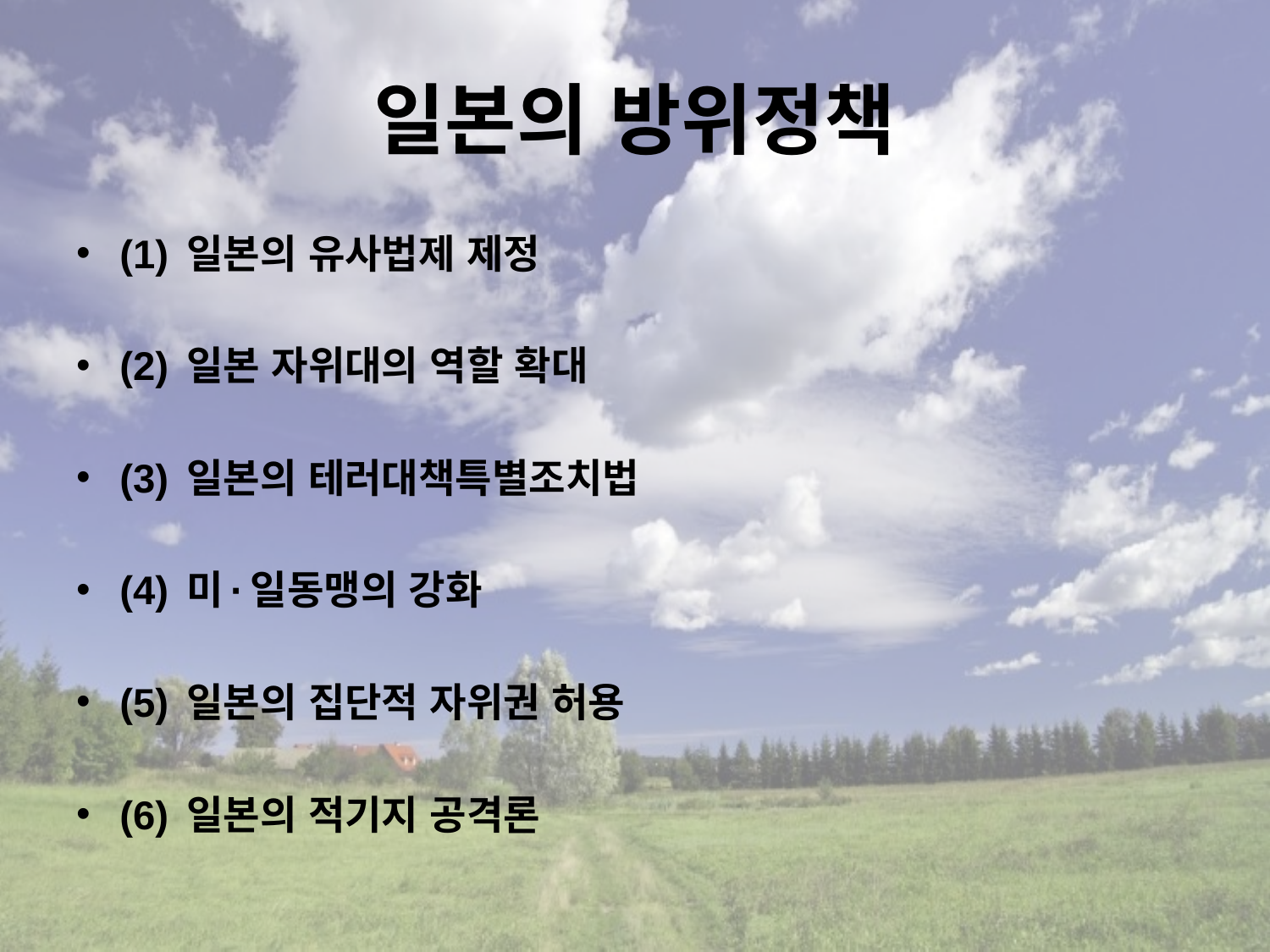

# 일본의 방위정책
(1) 일본의 유사법제 제정

(2) 일본 자위대의 역할 확대

(3) 일본의 테러대책특별조치법

(4) 미·일동맹의 강화

(5) 일본의 집단적 자위권 허용

(6) 일본의 적기지 공격론